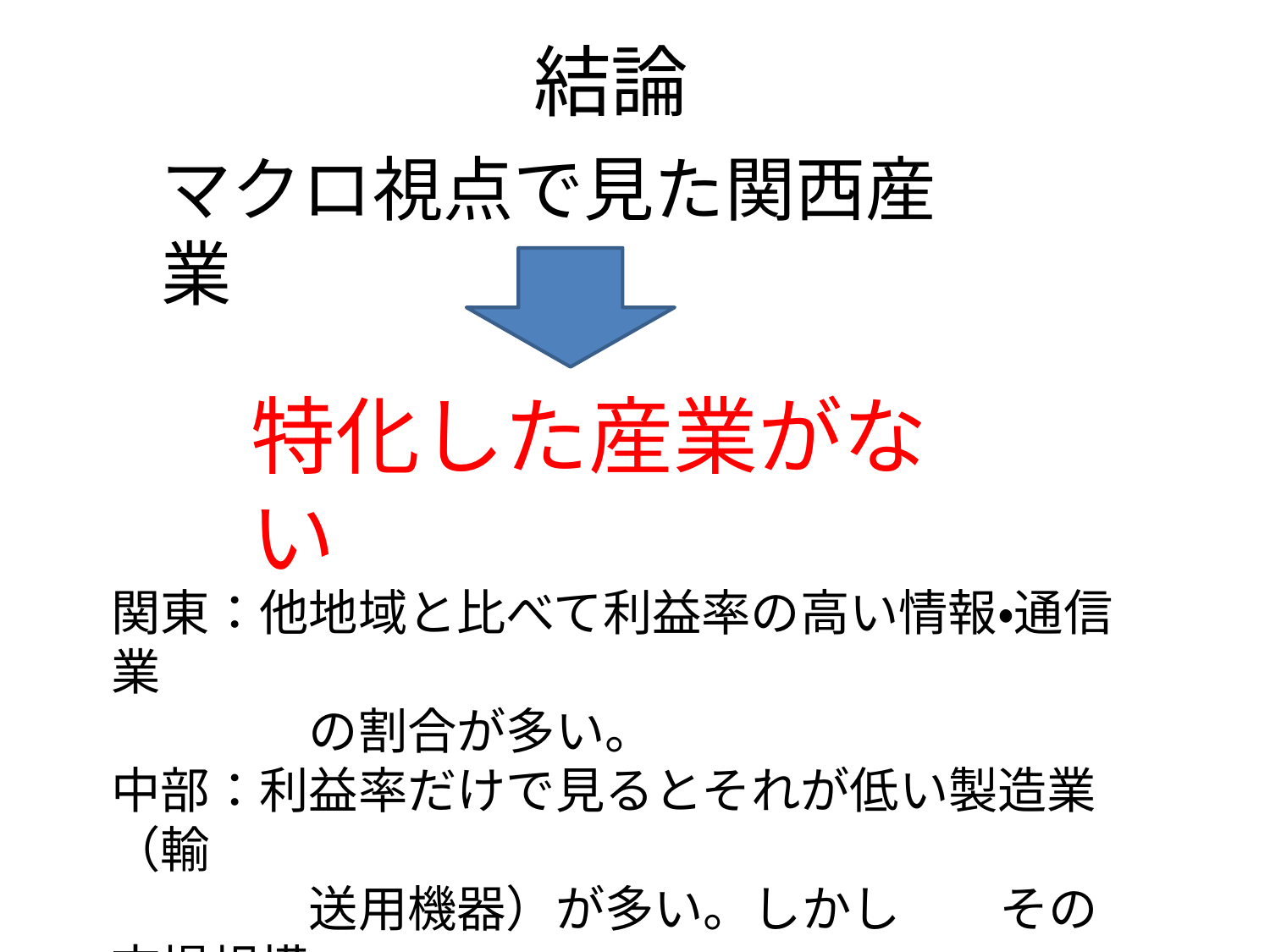

# 結論
マクロ視点で見た関西産業

特化した産業がない
関東：他地域と比べて利益率の高い情報・通信業
　　　　の割合が多い。
中部：利益率だけで見るとそれが低い製造業（輸
　　　　送用機器）が多い。しかし　　その市場規模
　　　　は非常に大きく、今後の市場拡大にも期待
　　　　が持てる。